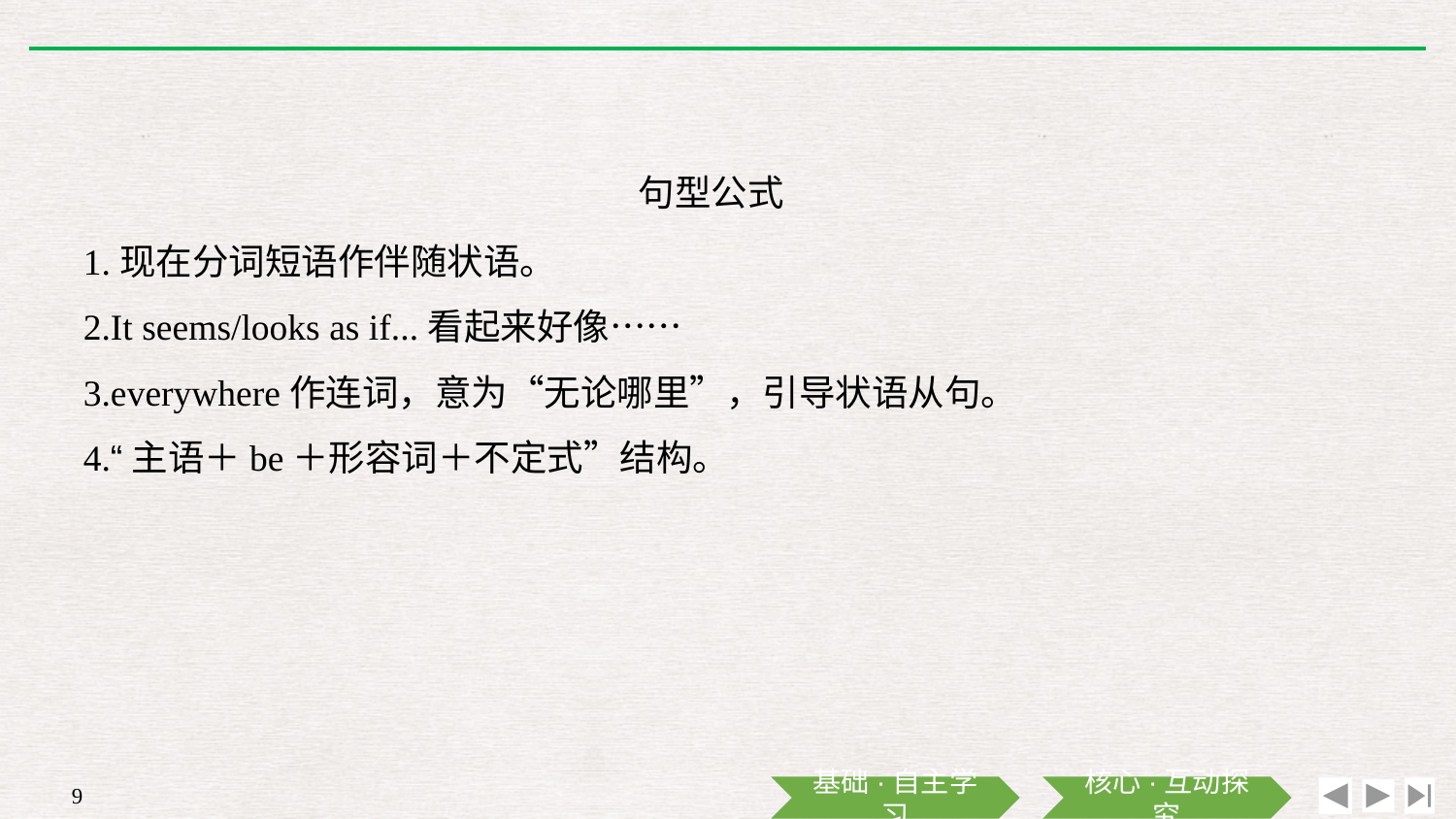

句型公式
1.现在分词短语作伴随状语。
2.It seems/looks as if...看起来好像……
3.everywhere作连词，意为“无论哪里”，引导状语从句。
4.“主语＋be＋形容词＋不定式”结构。